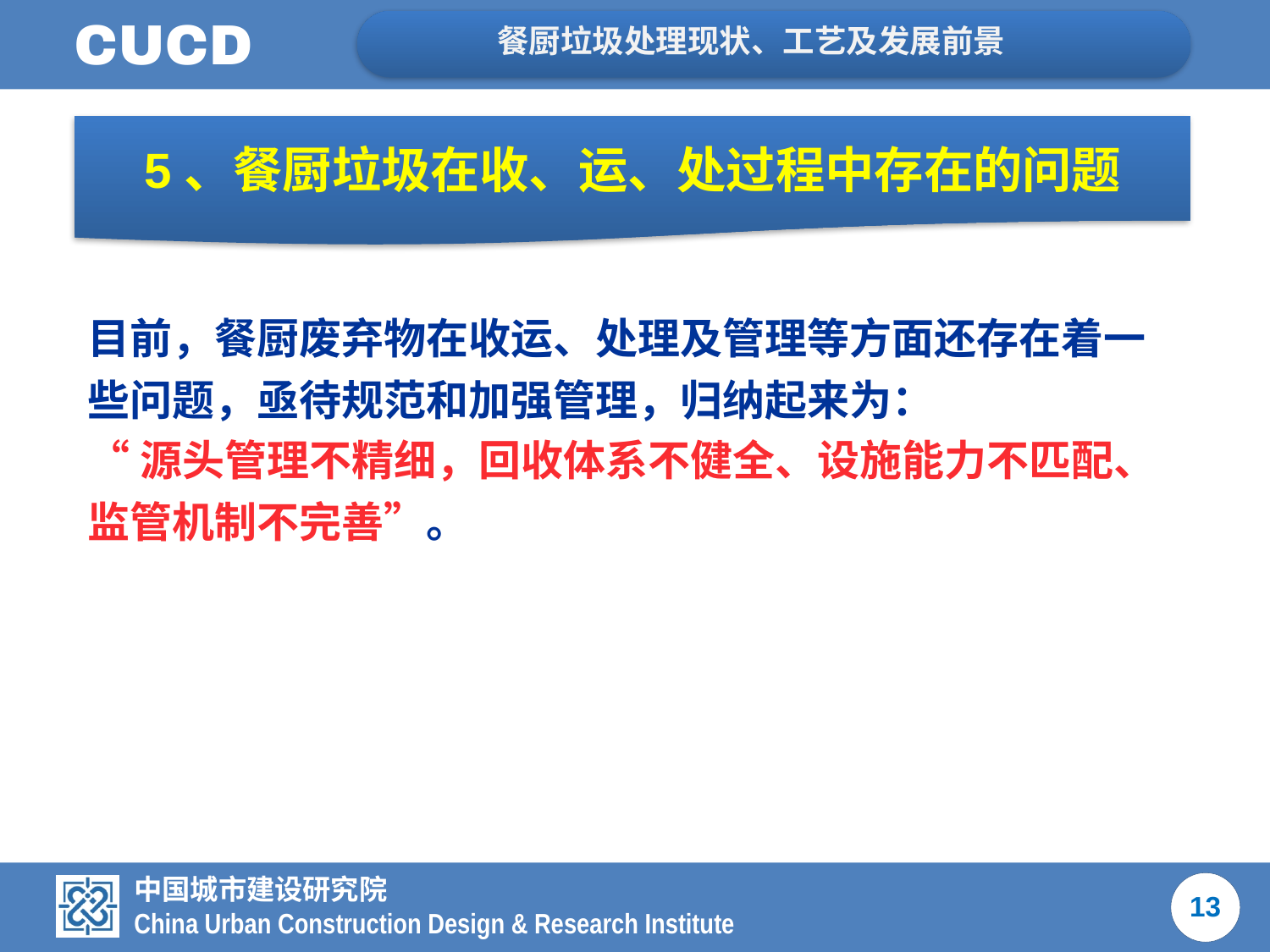

5、餐厨垃圾在收、运、处过程中存在的问题
目前，餐厨废弃物在收运、处理及管理等方面还存在着一些问题，亟待规范和加强管理，归纳起来为：
“源头管理不精细，回收体系不健全、设施能力不匹配、监管机制不完善”。

13